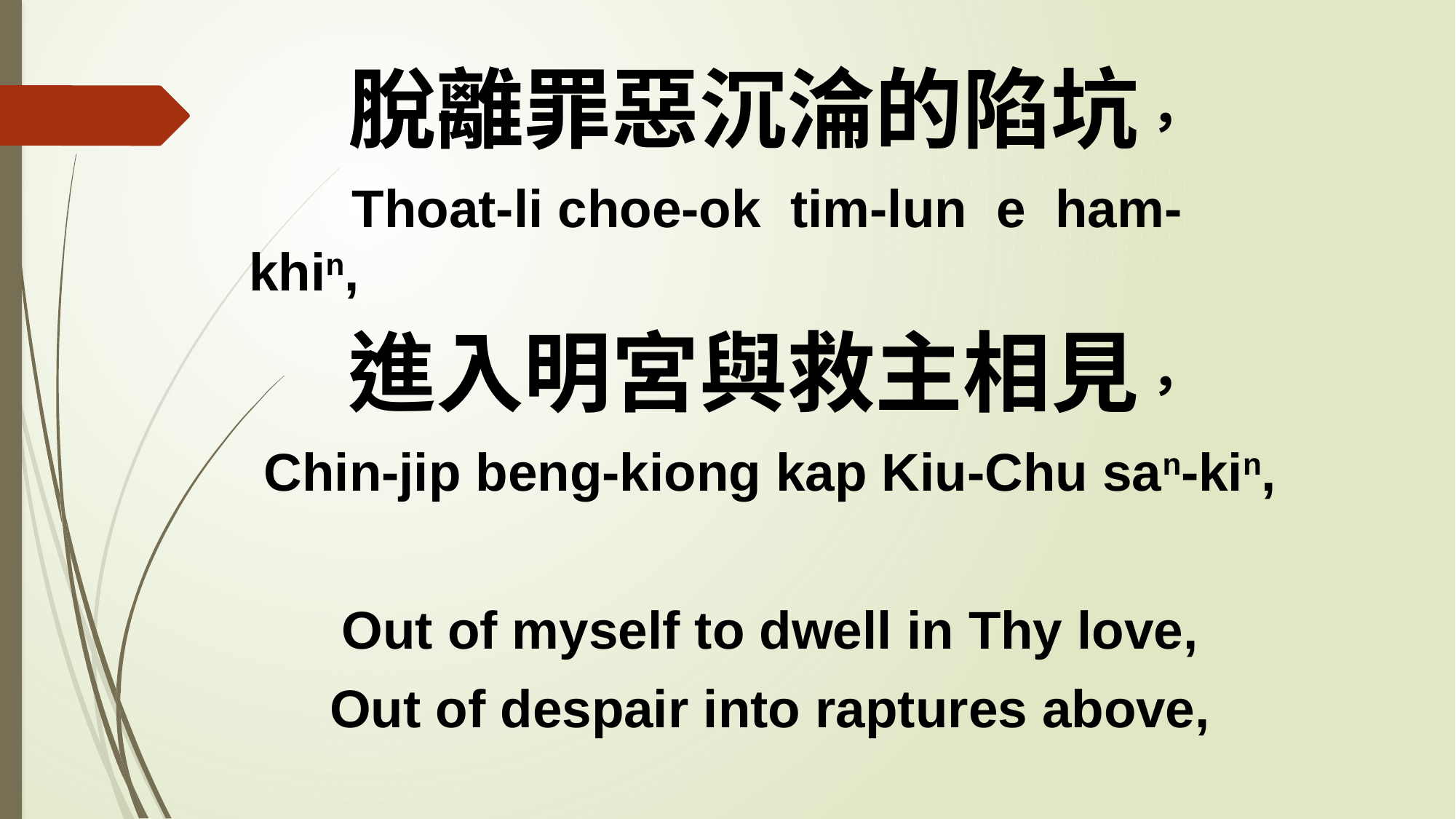

脫離罪惡沉淪的陷坑，
       Thoat-li choe-ok  tim-lun  e  ham-khin,
進入明宮與救主相見，
Chin-jip beng-kiong kap Kiu-Chu san-kin,

Out of myself to dwell in Thy love,
Out of despair into raptures above,